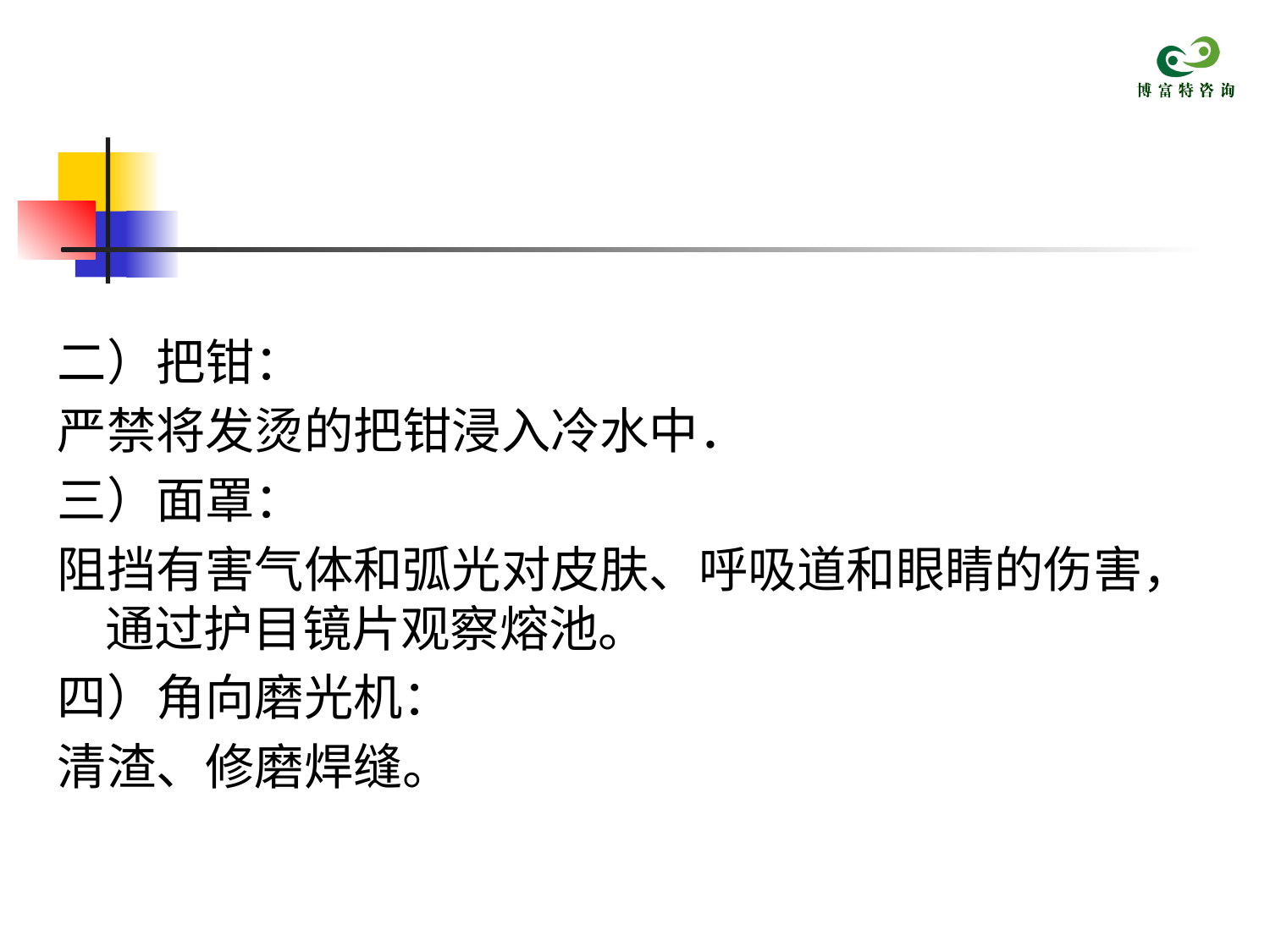

# 二）把钳：
严禁将发烫的把钳浸入冷水中．
三）面罩：
阻挡有害气体和弧光对皮肤、呼吸道和眼睛的伤害，通过护目镜片观察熔池。
四）角向磨光机：
清渣、修磨焊缝。